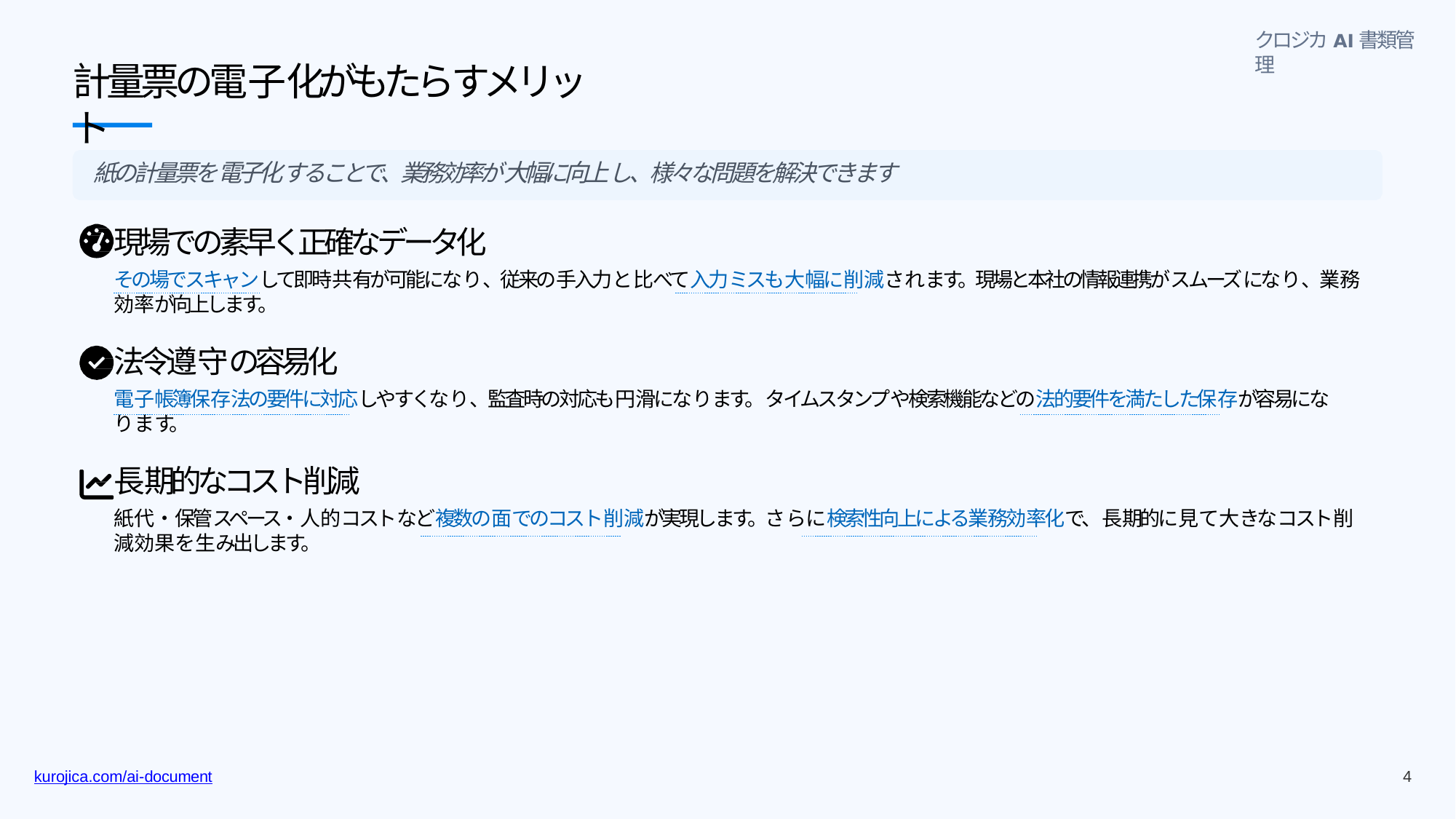

クロジカAI書類管理
# 計量票の電⼦化がもたら すメリット
紙の計量票を電⼦化することで、業務効率が⼤幅に向上し、様々な問題を解決できます
現場での素早く正確なデータ化
その場でスキャンして即時共有が可能になり、従来の⼿⼊⼒と⽐べて⼊⼒ミスも⼤幅に削減されます。現場と本社の情報連携がスムーズになり、業務効率が向上します。

法令遵守の容易化
電⼦帳簿保存法の要件に対応しやすくなり、監査時の対応も円滑になります。タイムスタンプや検索機能などの法的要件を満たした保存が容易になります。

⻑期的なコスト削減
紙代‧保管スペース‧⼈的コストなど複数の⾯でのコスト削減が実現します。さらに検索性向上による業務効率化で、⻑期的に⾒て⼤きなコスト削減効果を⽣み出します。

4
kurojica.com/ai-document